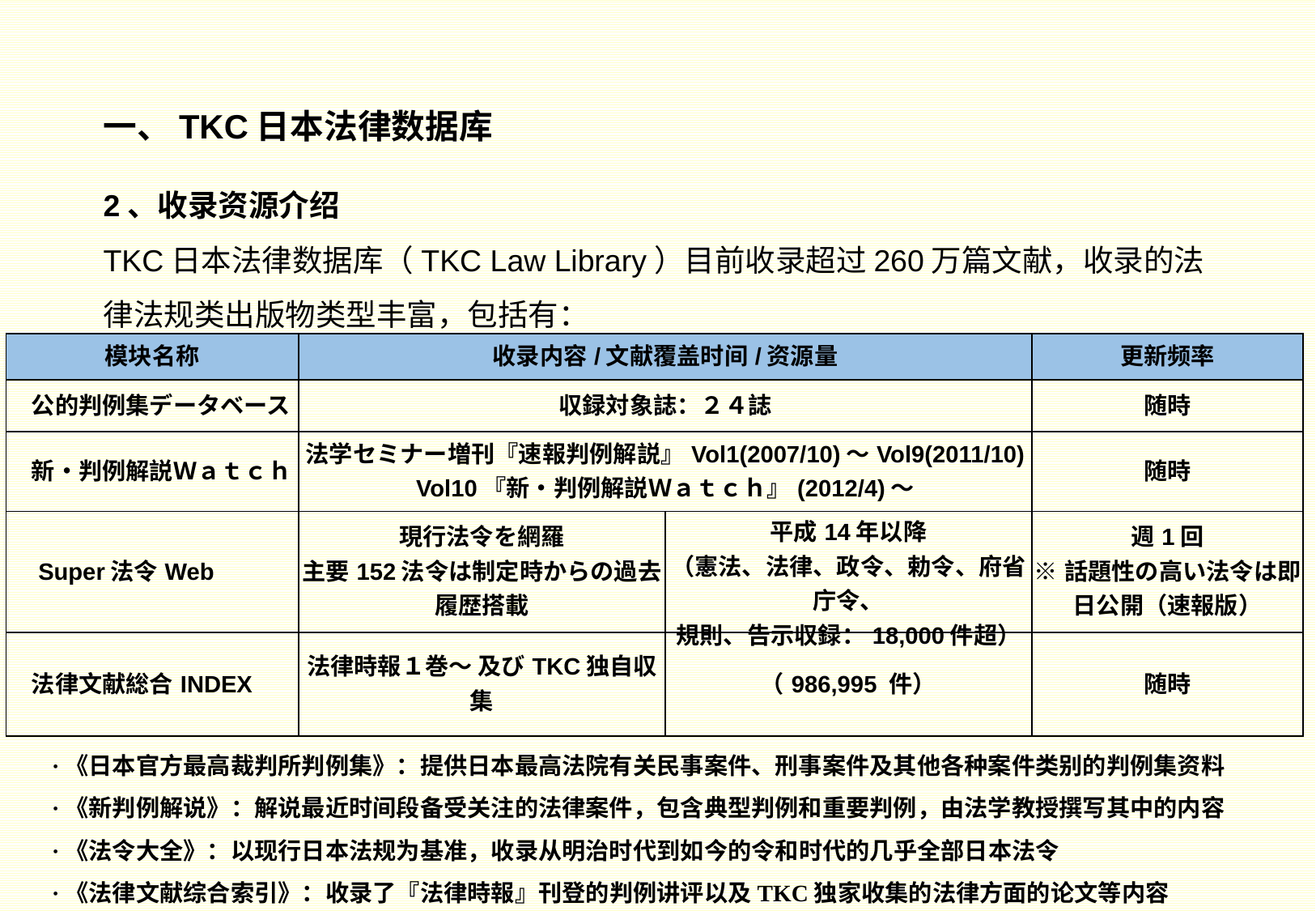

一、TKC日本法律数据库

2、收录资源介绍
TKC日本法律数据库（TKC Law Library）目前收录超过260万篇文献，收录的法律法规类出版物类型丰富，包括有：

| 模块名称 | 收录内容/文献覆盖时间/资源量 |  | 更新频率 |
| --- | --- | --- | --- |
| 公的判例集データベース | 収録対象誌：２４誌 |  | 随時 |
| 新・判例解説Ｗａｔｃｈ | 法学セミナー増刊『速報判例解説』Vol1(2007/10)～Vol9(2011/10) Vol10『新・判例解説Ｗａｔｃｈ』(2012/4)～ |  | 随時 |
| Super法令Web | 現行法令を網羅 主要152法令は制定時からの過去履歴搭載 | 平成14年以降 （憲法、法律、政令、勅令、府省庁令、 規則、告示収録：18,000件超） | 週1回 ※話題性の高い法令は即日公開（速報版） |
| 法律文献総合INDEX | 法律時報１巻～ 及びTKC独自収集 | （986,995 件） | 随時 |

·《日本官方最高裁判所判例集》：提供日本最高法院有关民事案件、刑事案件及其他各种案件类别的判例集资料
·《新判例解说》：解说最近时间段备受关注的法律案件，包含典型判例和重要判例，由法学教授撰写其中的内容
·《法令大全》：以现行日本法规为基准，收录从明治时代到如今的令和时代的几乎全部日本法令
·《法律文献综合索引》：收录了『法律時報』刊登的判例讲评以及TKC独家收集的法律方面的论文等内容